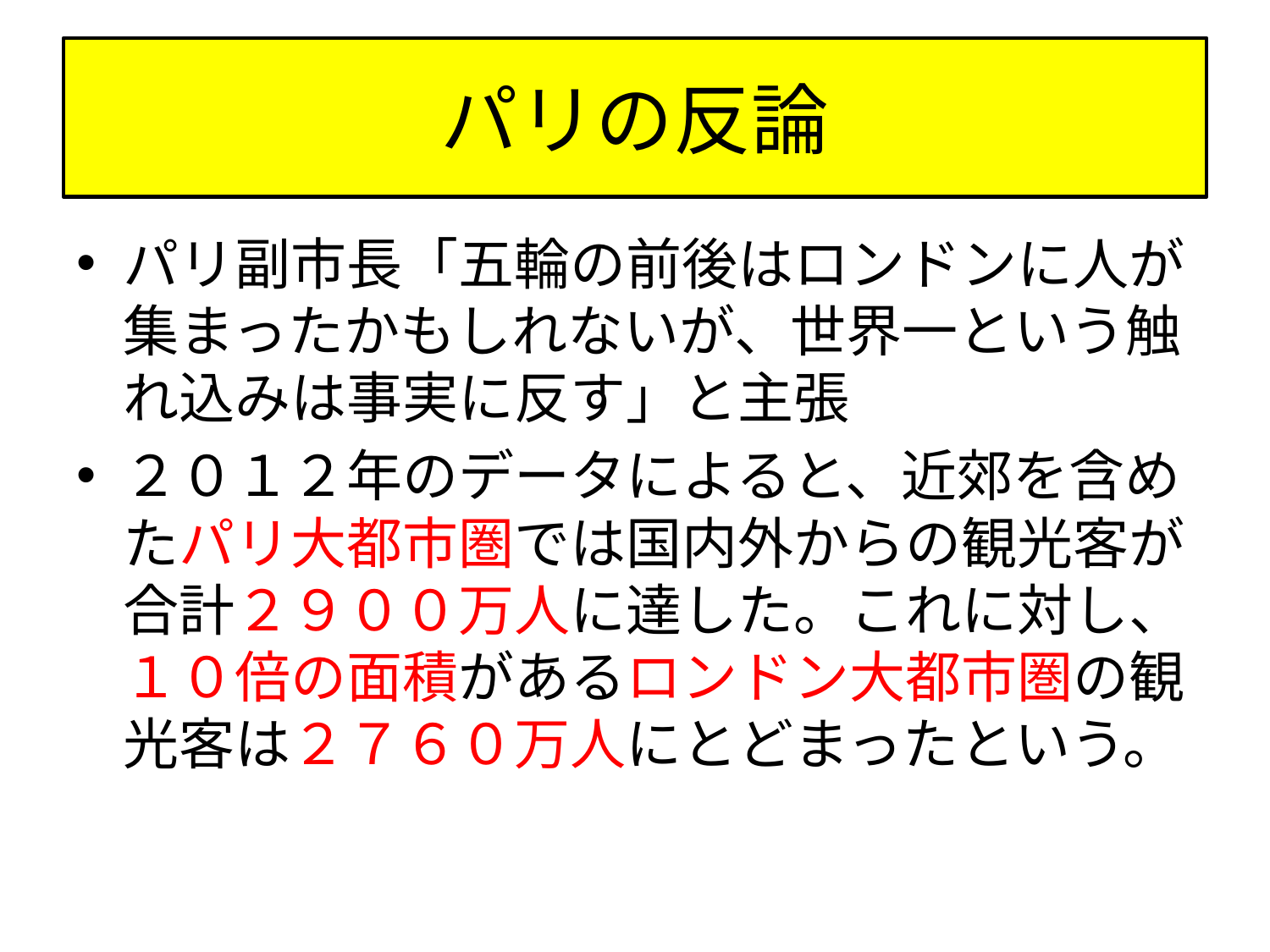

# パリの反論
パリ副市長「五輪の前後はロンドンに人が集まったかもしれないが、世界一という触れ込みは事実に反す」と主張
２０１２年のデータによると、近郊を含めたパリ大都市圏では国内外からの観光客が合計２９００万人に達した。これに対し、１０倍の面積があるロンドン大都市圏の観光客は２７６０万人にとどまったという。